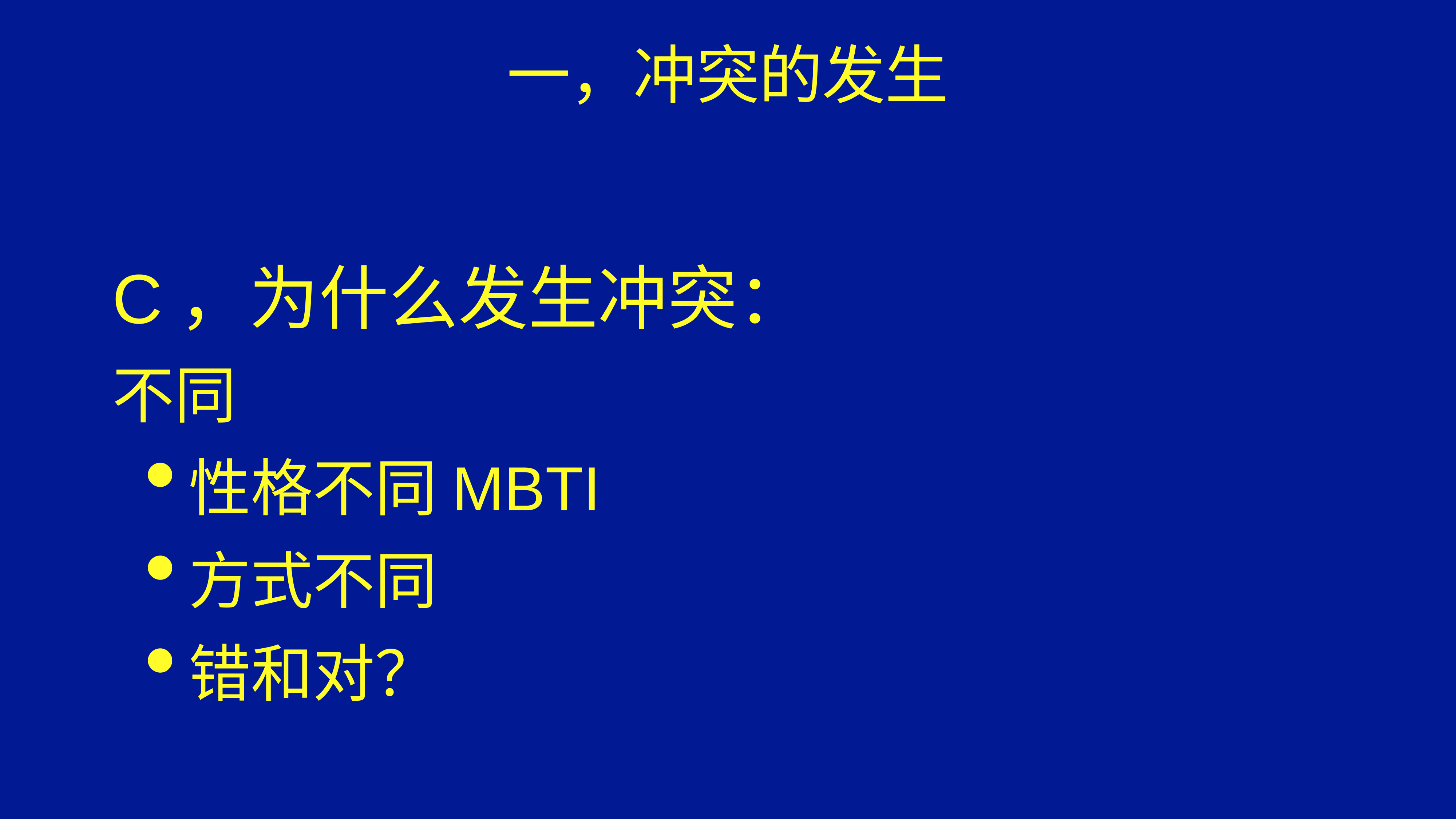

# 一，冲突的发生
C，为什么发生冲突：
不同
性格不同MBTI
方式不同
错和对？